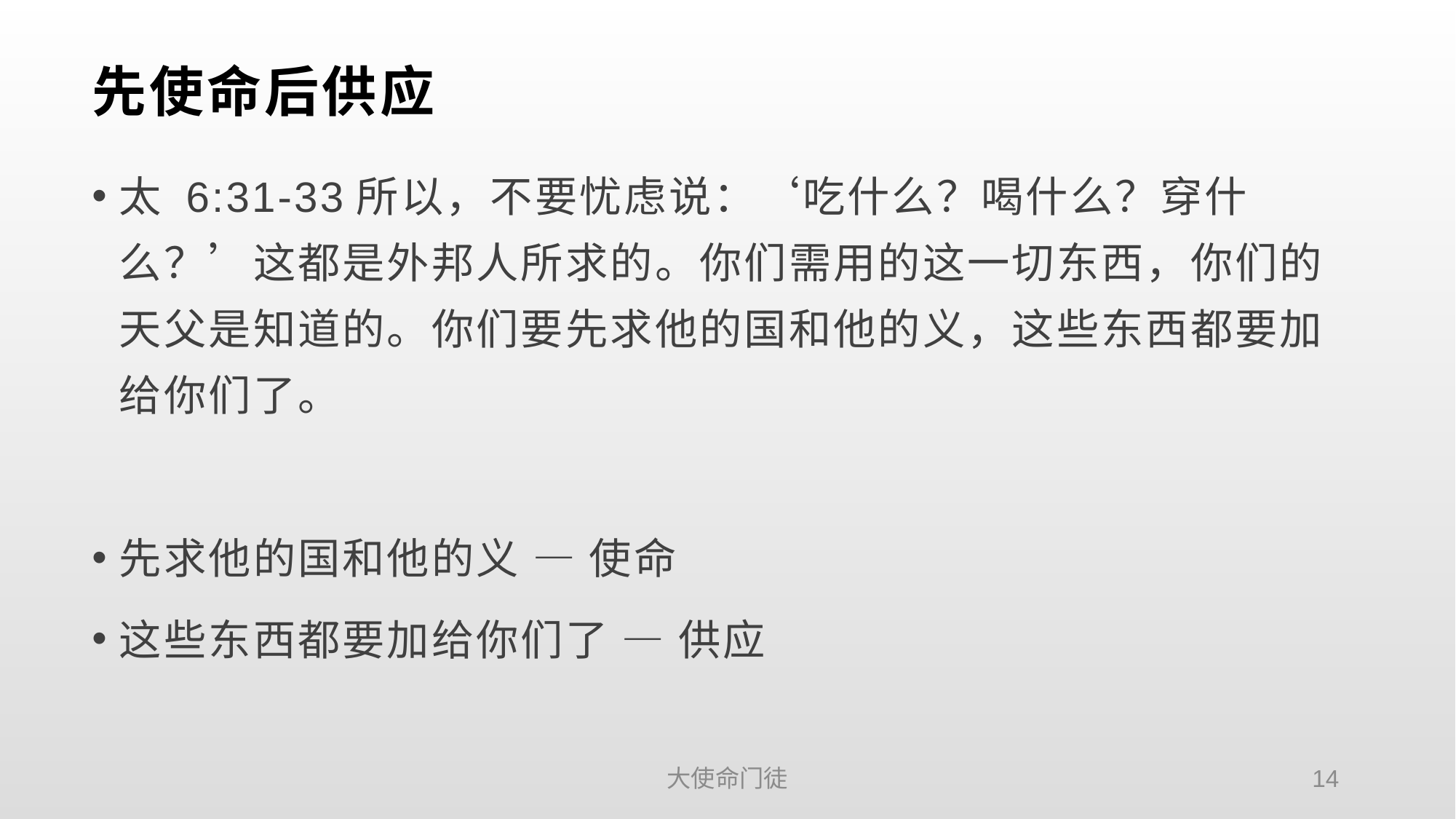

# 先使命后供应
太 6:31-33所以，不要忧虑说：‘吃什么？喝什么？穿什么？’这都是外邦人所求的。你们需用的这一切东西，你们的天父是知道的。你们要先求他的国和他的义，这些东西都要加给你们了。

先求他的国和他的义 — 使命
这些东西都要加给你们了 — 供应
大使命门徒
14